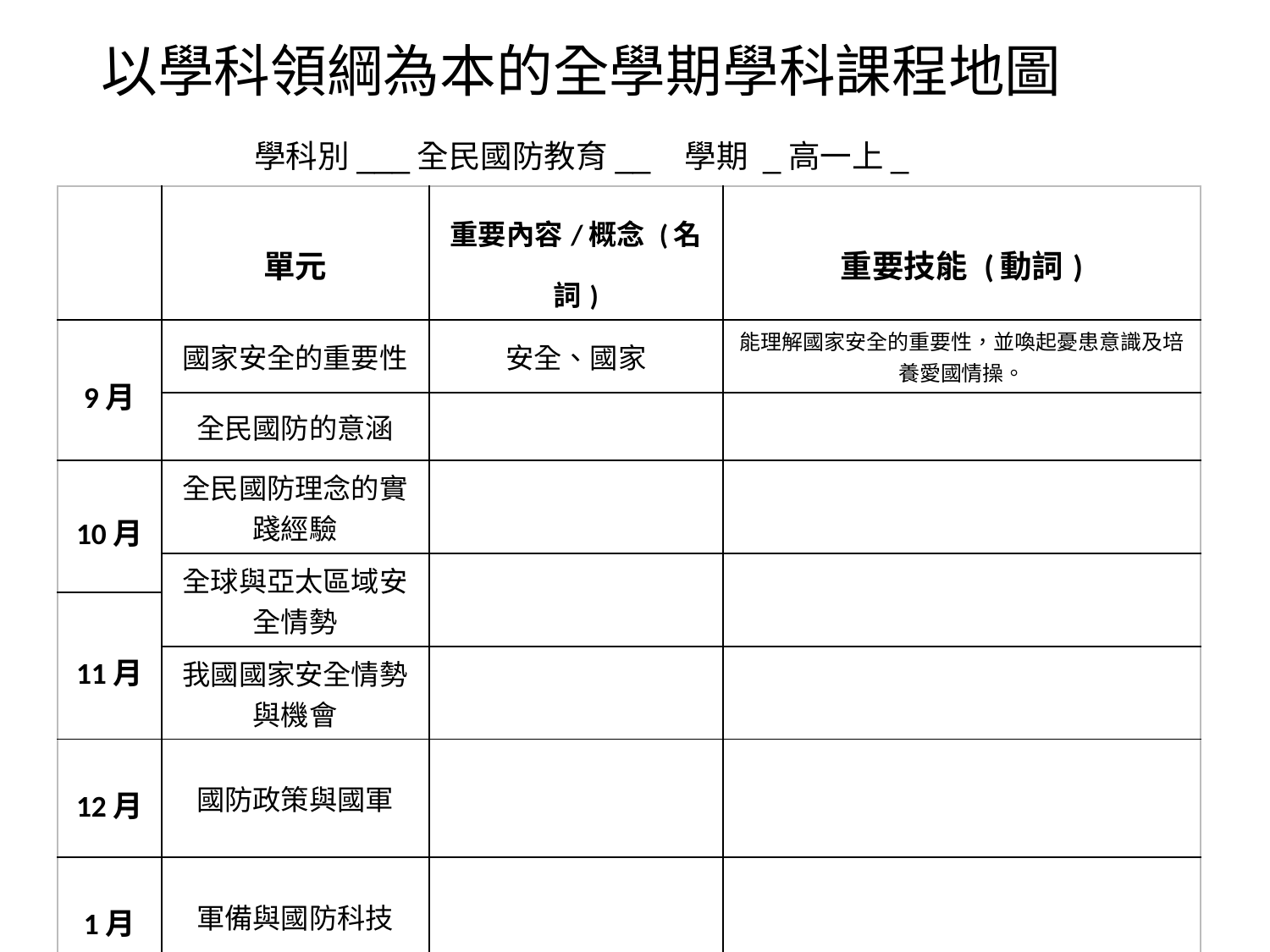

# 以學科領綱為本的全學期學科課程地圖 學科別___全民國防教育__   學期 _高一上_
|  | 單元 | 重要內容/概念 (名詞) | 重要技能 (動詞) |
| --- | --- | --- | --- |
| 9月 | 國家安全的重要性 | 安全、國家 | 能理解國家安全的重要性，並喚起憂患意識及培養愛國情操。 |
|  | 全民國防的意涵 |  |  |
| 10月 | 全民國防理念的實踐經驗 |  |  |
|  | 全球與亞太區域安全情勢 |  |  |
| 11月 |  |  |  |
|  | 我國國家安全情勢與機會 |  |  |
| 12月 | 國防政策與國軍 |  |  |
| 1月 | 軍備與國防科技 |  |  |